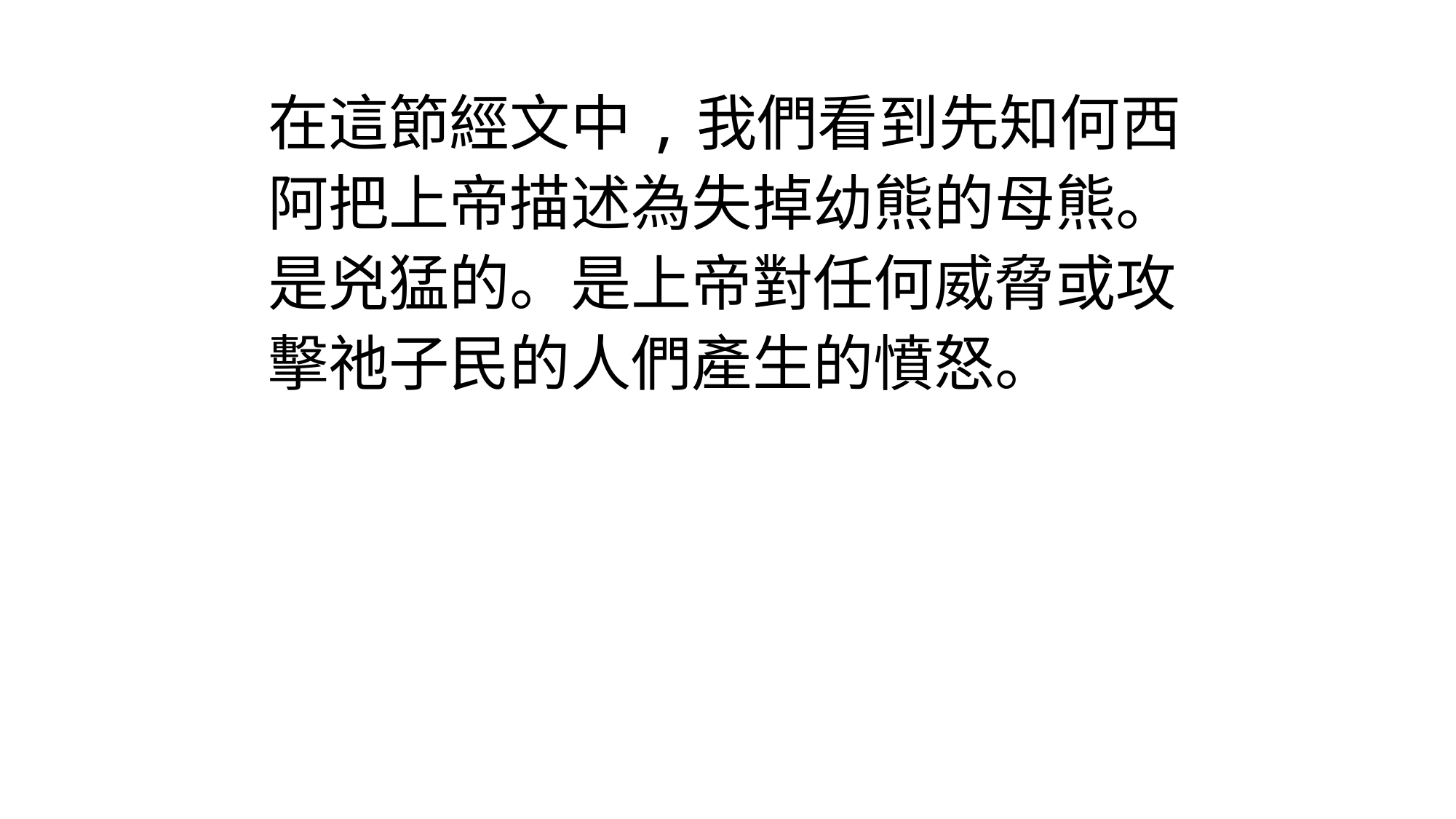

在這節經文中,我們看到先知何西阿把上帝描述為失掉幼熊的母熊。是兇猛的。是上帝對任何威脅或攻擊祂子民的人們產生的憤怒。